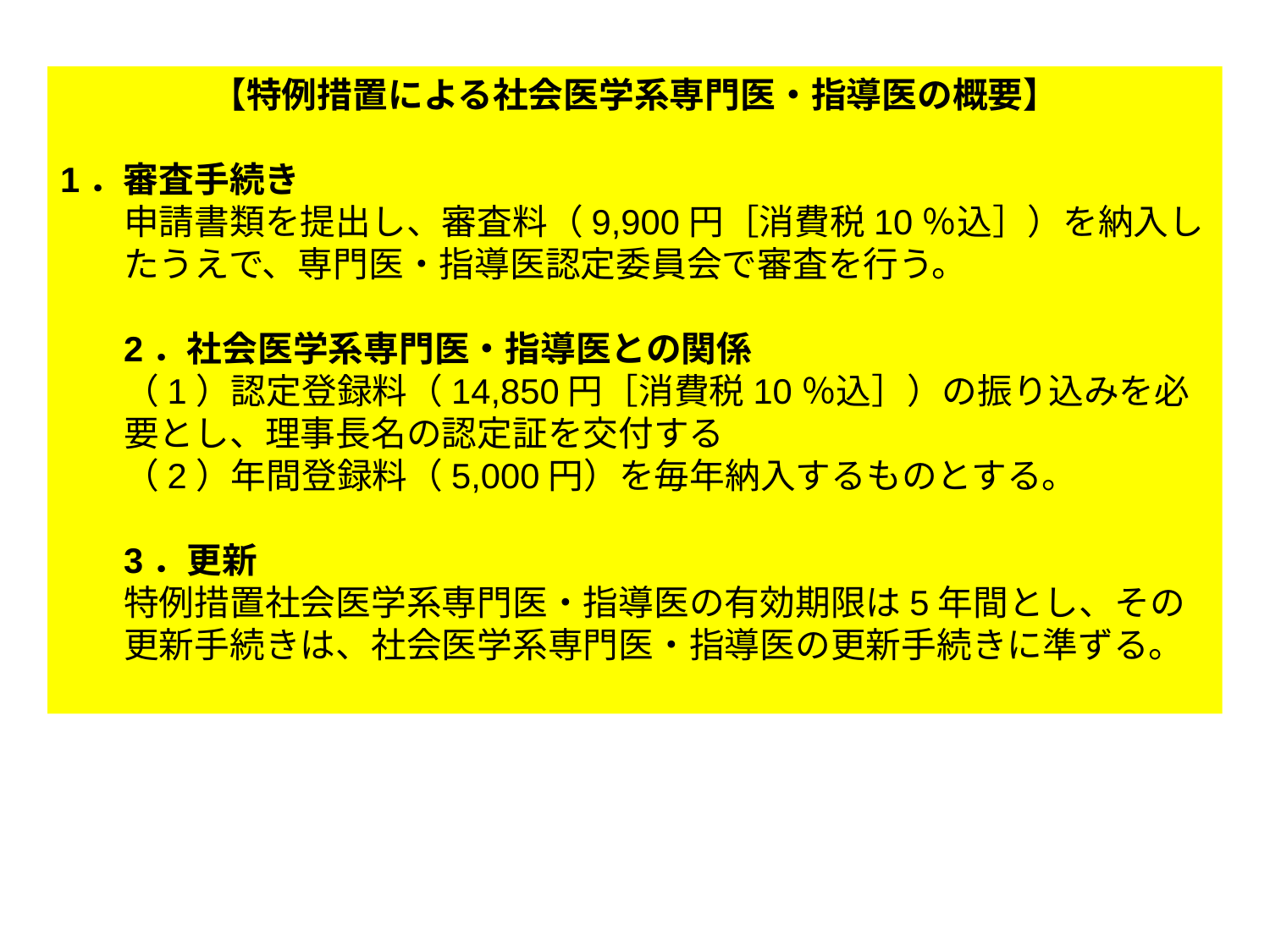

【特例措置による社会医学系専門医・指導医の概要】

1．審査手続き
申請書類を提出し、審査料（9,900円［消費税10％込］）を納入したうえで、専門医・指導医認定委員会で審査を行う。

2．社会医学系専門医・指導医との関係
（1）認定登録料（14,850円［消費税10％込］）の振り込みを必要とし、理事長名の認定証を交付する
（2）年間登録料（5,000円）を毎年納入するものとする。

3．更新
特例措置社会医学系専門医・指導医の有効期限は5年間とし、その更新手続きは、社会医学系専門医・指導医の更新手続きに準ずる。